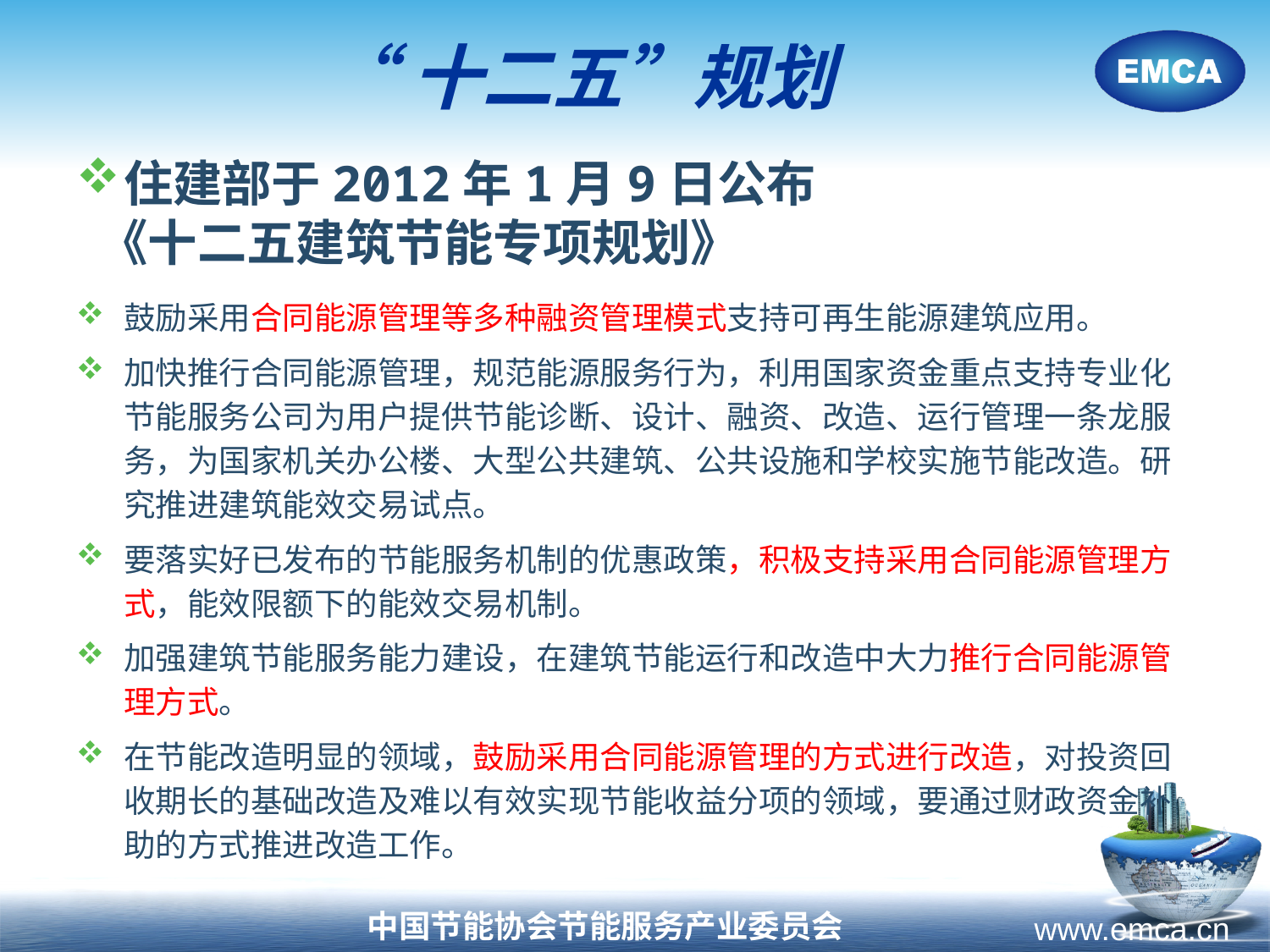

“十二五”规划
住建部于2012年1月9日公布
 《十二五建筑节能专项规划》
鼓励采用合同能源管理等多种融资管理模式支持可再生能源建筑应用。
加快推行合同能源管理，规范能源服务行为，利用国家资金重点支持专业化节能服务公司为用户提供节能诊断、设计、融资、改造、运行管理一条龙服务，为国家机关办公楼、大型公共建筑、公共设施和学校实施节能改造。研究推进建筑能效交易试点。
要落实好已发布的节能服务机制的优惠政策，积极支持采用合同能源管理方式，能效限额下的能效交易机制。
加强建筑节能服务能力建设，在建筑节能运行和改造中大力推行合同能源管理方式。
在节能改造明显的领域，鼓励采用合同能源管理的方式进行改造，对投资回收期长的基础改造及难以有效实现节能收益分项的领域，要通过财政资金补助的方式推进改造工作。

52